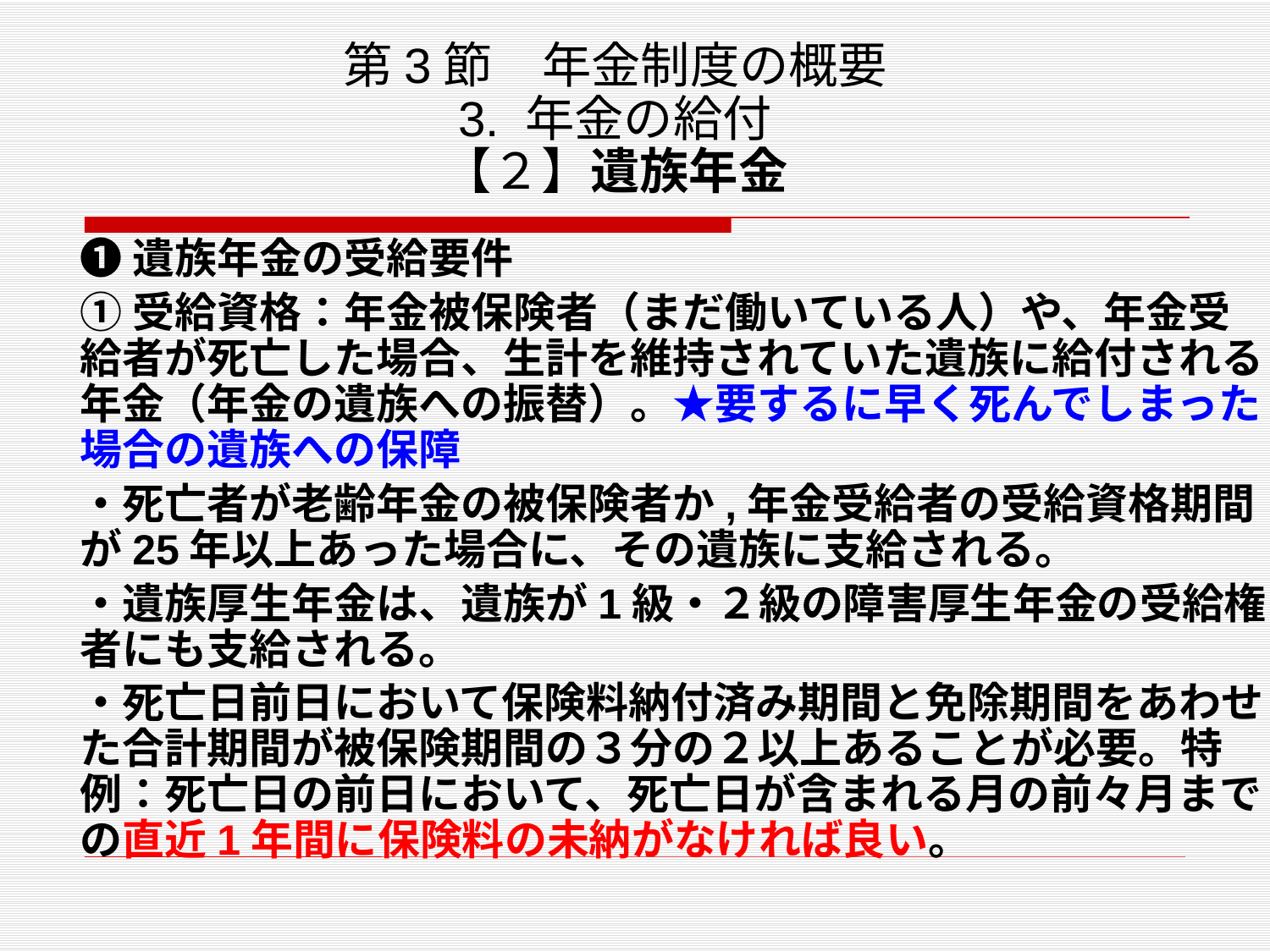

# 第3節　年金制度の概要 3. 年金の給付 【２】遺族年金
❶遺族年金の受給要件
①受給資格：年金被保険者（まだ働いている人）や、年金受給者が死亡した場合、生計を維持されていた遺族に給付される年金（年金の遺族への振替）。★要するに早く死んでしまった場合の遺族への保障
・死亡者が老齢年金の被保険者か,年金受給者の受給資格期間が25年以上あった場合に、その遺族に支給される。
・遺族厚生年金は、遺族が1級・２級の障害厚生年金の受給権者にも支給される。
・死亡日前日において保険料納付済み期間と免除期間をあわせた合計期間が被保険期間の３分の２以上あることが必要。特例：死亡日の前日において、死亡日が含まれる月の前々月までの直近1年間に保険料の未納がなければ良い。